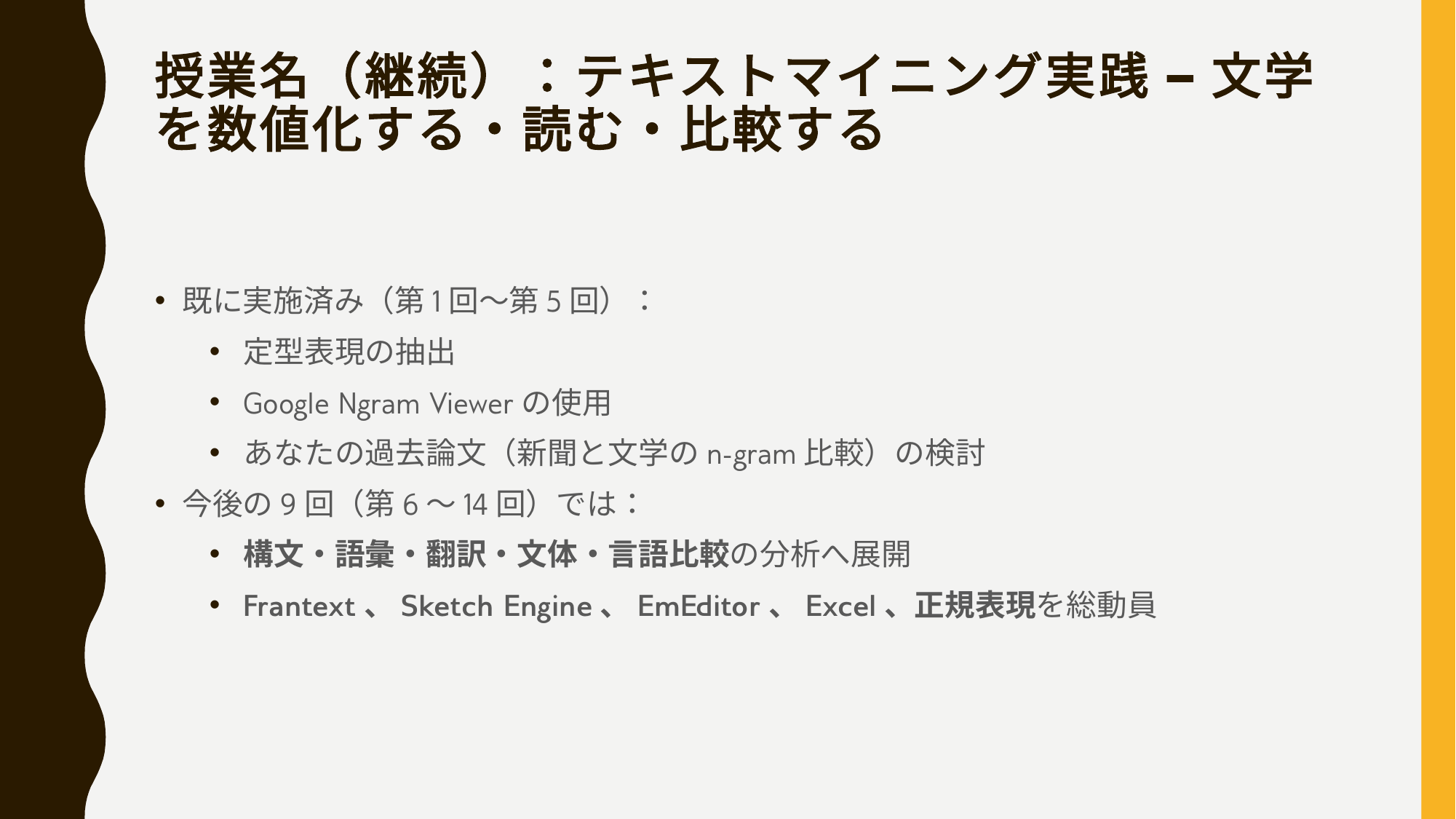

# 授業名（継続）：テキストマイニング実践 ― 文学を数値化する・読む・比較する
既に実施済み（第1回〜第5回）：
定型表現の抽出
Google Ngram Viewerの使用
あなたの過去論文（新聞と文学のn-gram比較）の検討
今後の9回（第6〜14回）では：
構文・語彙・翻訳・文体・言語比較の分析へ展開
Frantext、Sketch Engine、EmEditor、Excel、正規表現を総動員